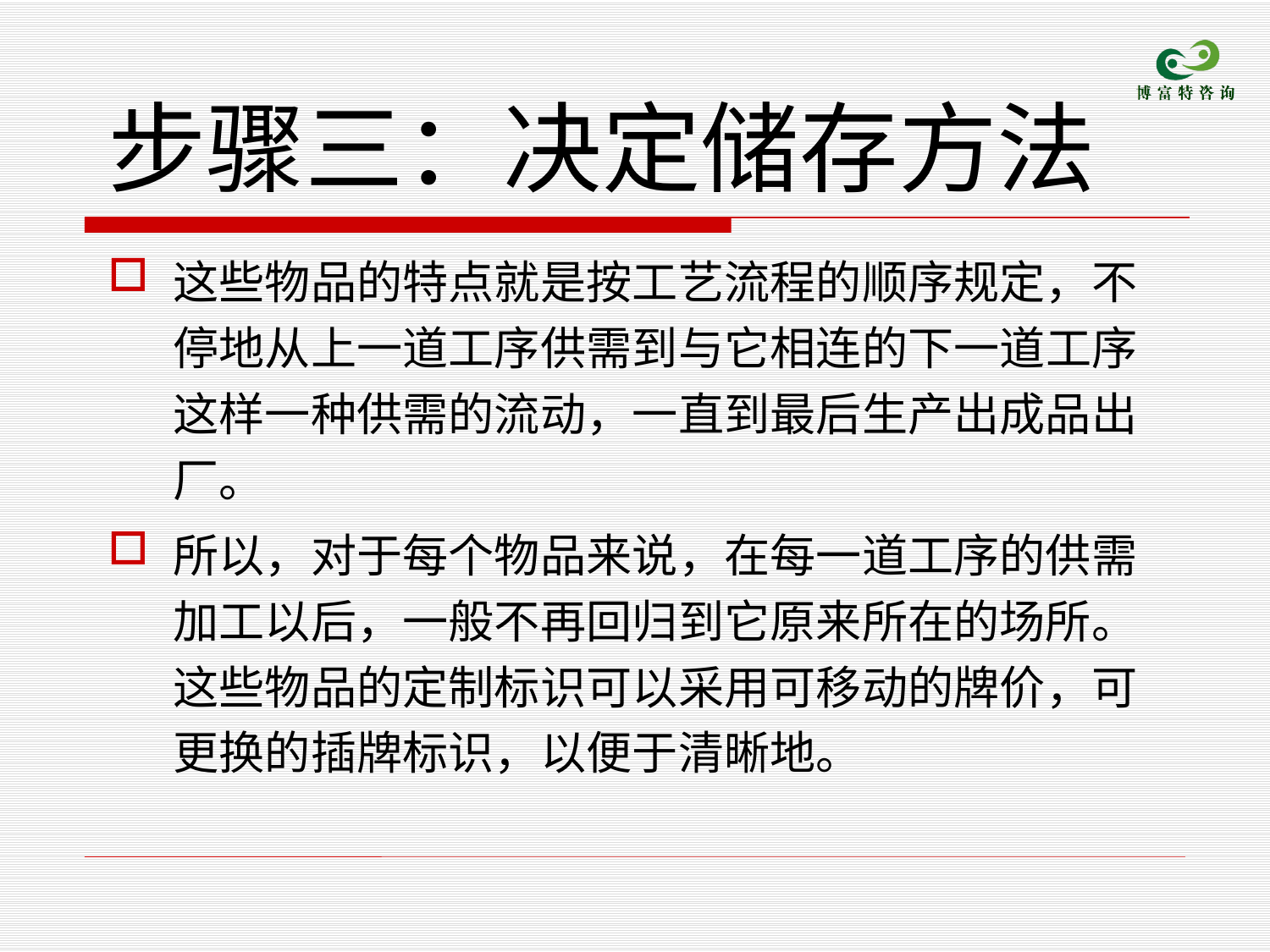

# 步骤三：决定储存方法
这些物品的特点就是按工艺流程的顺序规定，不停地从上一道工序供需到与它相连的下一道工序这样一种供需的流动，一直到最后生产出成品出厂。
所以，对于每个物品来说，在每一道工序的供需加工以后，一般不再回归到它原来所在的场所。这些物品的定制标识可以采用可移动的牌价，可更换的插牌标识，以便于清晰地。
155